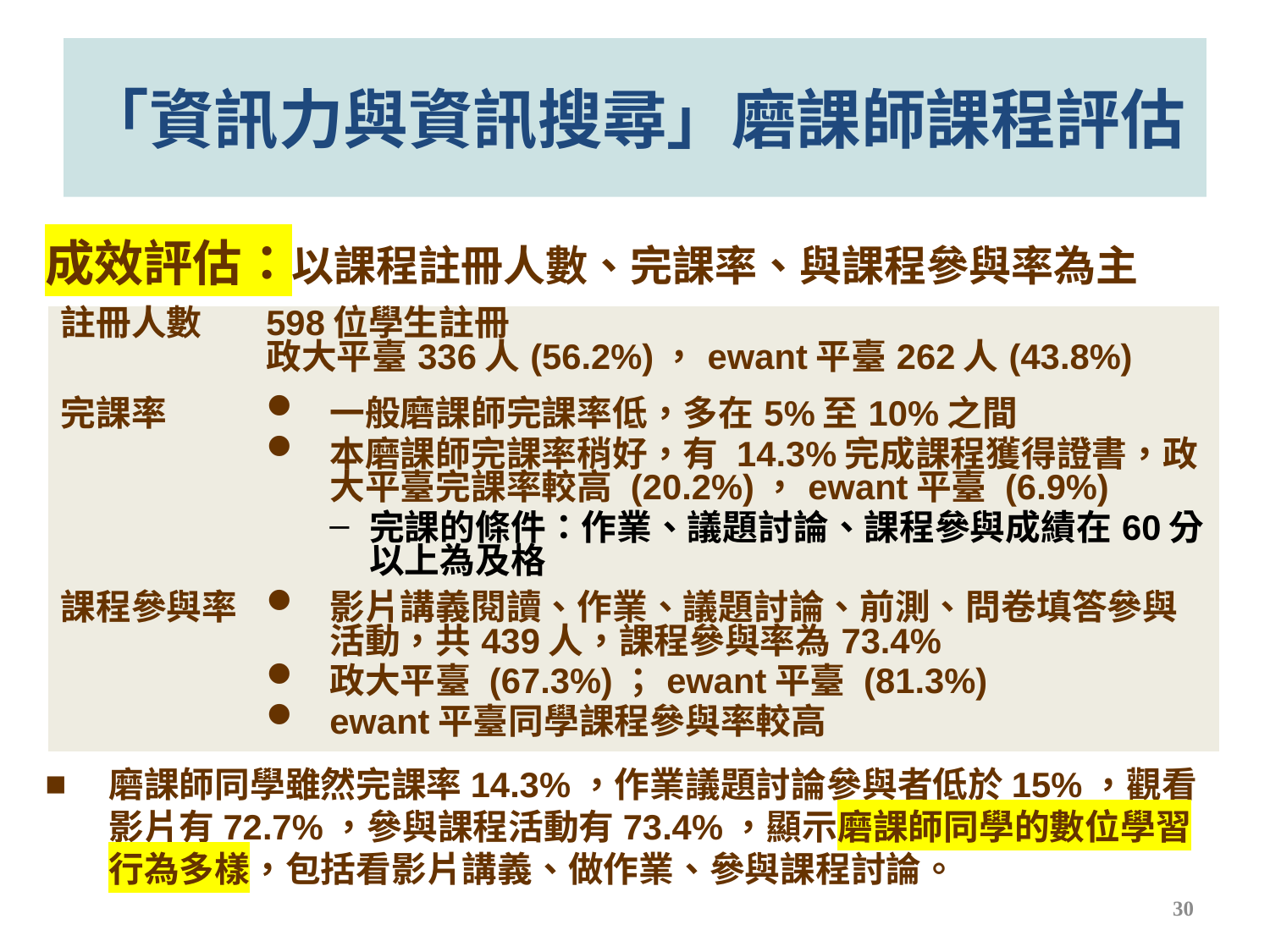

# 「資訊力與資訊搜尋」磨課師課程評估
成效評估：以課程註冊人數、完課率、與課程參與率為主

磨課師同學雖然完課率14.3%，作業議題討論參與者低於15%，觀看影片有72.7%，參與課程活動有73.4%，顯示磨課師同學的數位學習行為多樣，包括看影片講義、做作業、參與課程討論。
| 註冊人數 | 598位學生註冊 政大平臺336人(56.2%)，ewant平臺262人(43.8%) |
| --- | --- |
| 完課率 | 一般磨課師完課率低，多在5%至10%之間 本磨課師完課率稍好，有 14.3%完成課程獲得證書，政大平臺完課率較高 (20.2%)，ewant平臺 (6.9%) 完課的條件：作業、議題討論、課程參與成績在60分以上為及格 |
| 課程參與率 | 影片講義閱讀、作業、議題討論、前測、問卷填答參與活動，共439人，課程參與率為73.4% 政大平臺 (67.3%)；ewant平臺 (81.3%) ewant平臺同學課程參與率較高 |
30